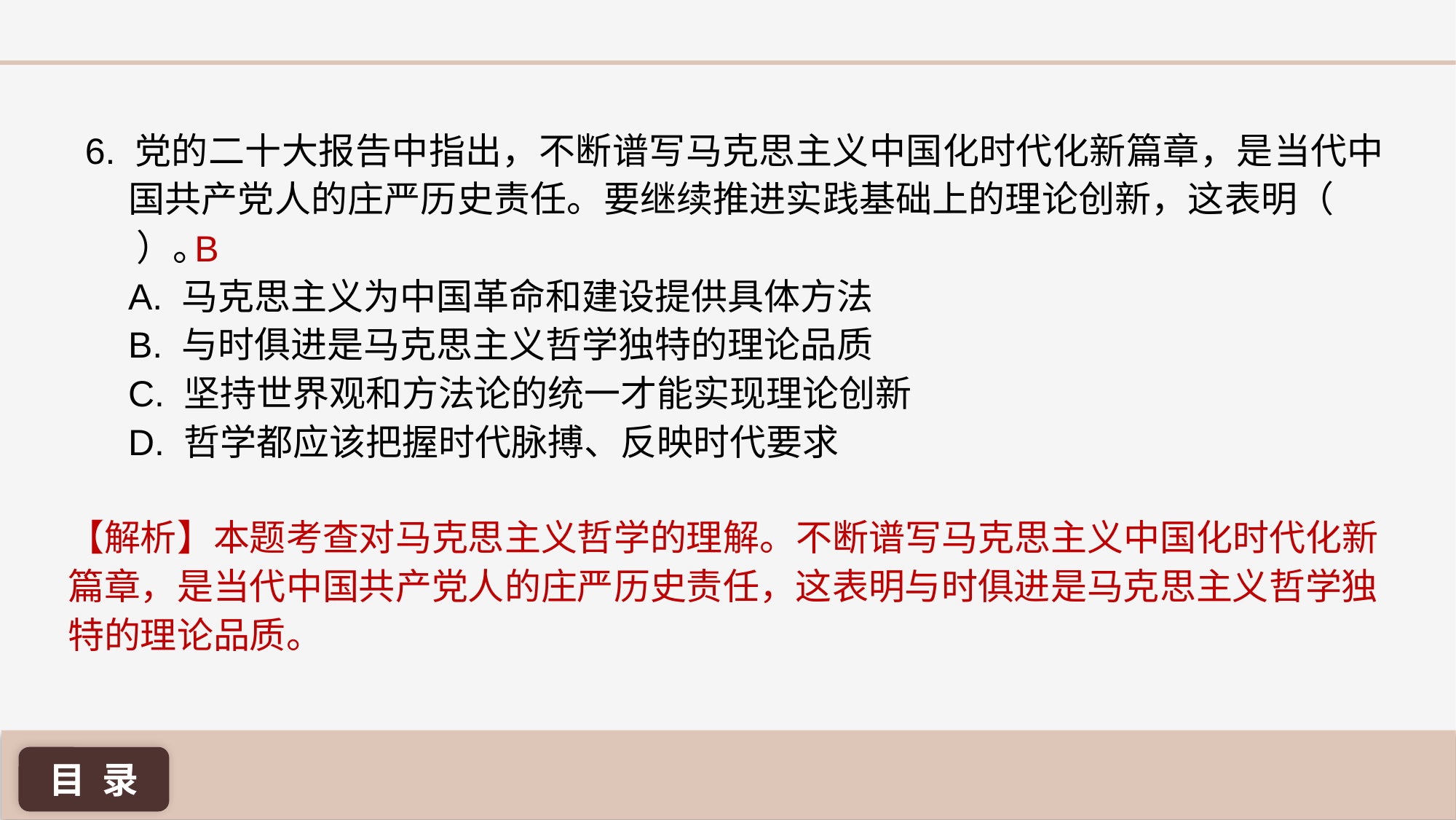

6. 党的二十大报告中指出，不断谱写马克思主义中国化时代化新篇章，是当代中国共产党人的庄严历史责任。要继续推进实践基础上的理论创新，这表明（        ）。
A. 马克思主义为中国革命和建设提供具体方法
B. 与时俱进是马克思主义哲学独特的理论品质
C. 坚持世界观和方法论的统一才能实现理论创新
D. 哲学都应该把握时代脉搏、反映时代要求
B
【解析】本题考查对马克思主义哲学的理解。不断谱写马克思主义中国化时代化新篇章，是当代中国共产党人的庄严历史责任，这表明与时俱进是马克思主义哲学独特的理论品质。